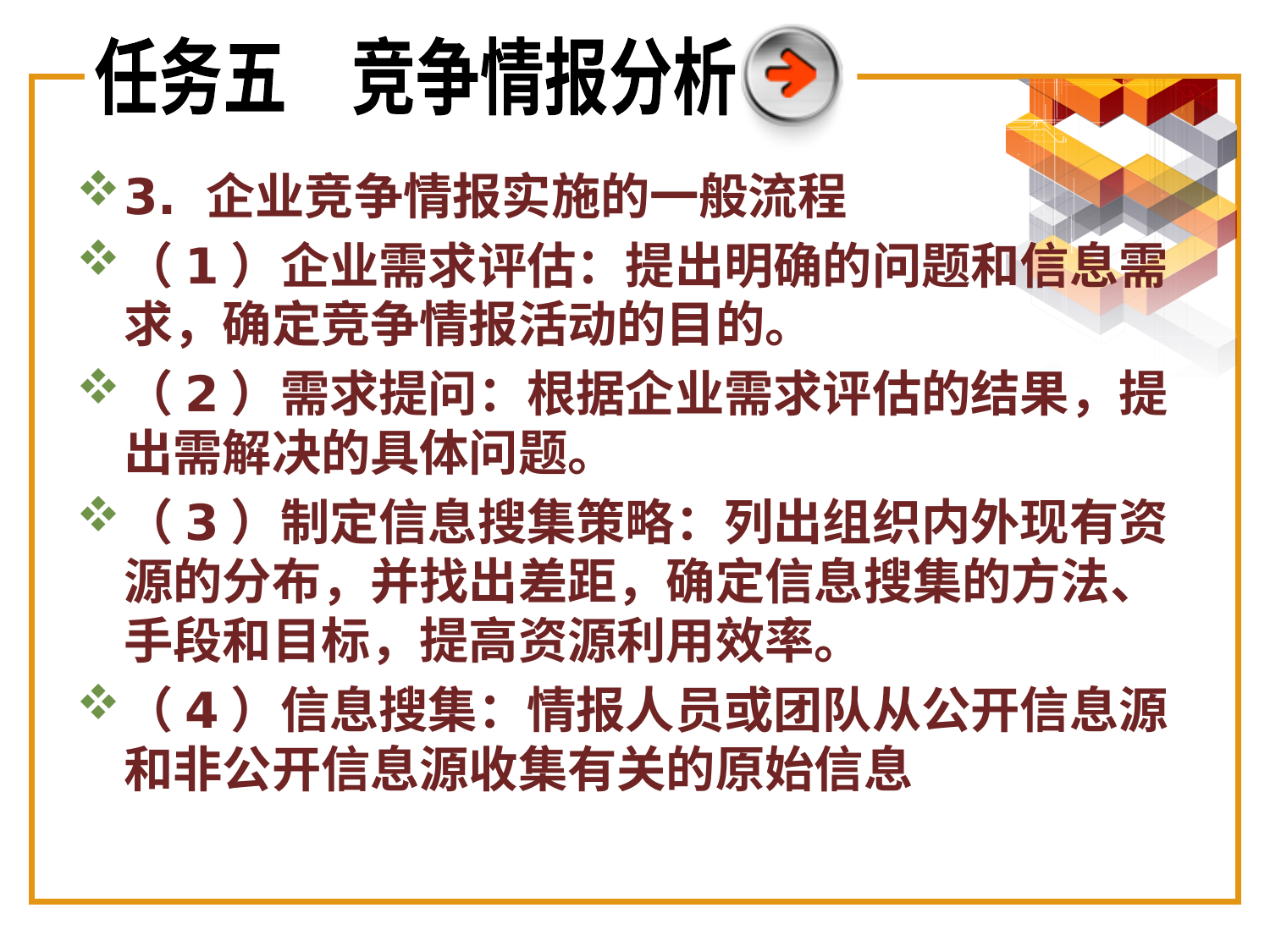

任务五　竞争情报分析
3. 企业竞争情报实施的一般流程
（1）企业需求评估：提出明确的问题和信息需求，确定竞争情报活动的目的。
（2）需求提问：根据企业需求评估的结果，提出需解决的具体问题。
（3）制定信息搜集策略：列出组织内外现有资源的分布，并找出差距，确定信息搜集的方法、手段和目标，提高资源利用效率。
（4）信息搜集：情报人员或团队从公开信息源和非公开信息源收集有关的原始信息